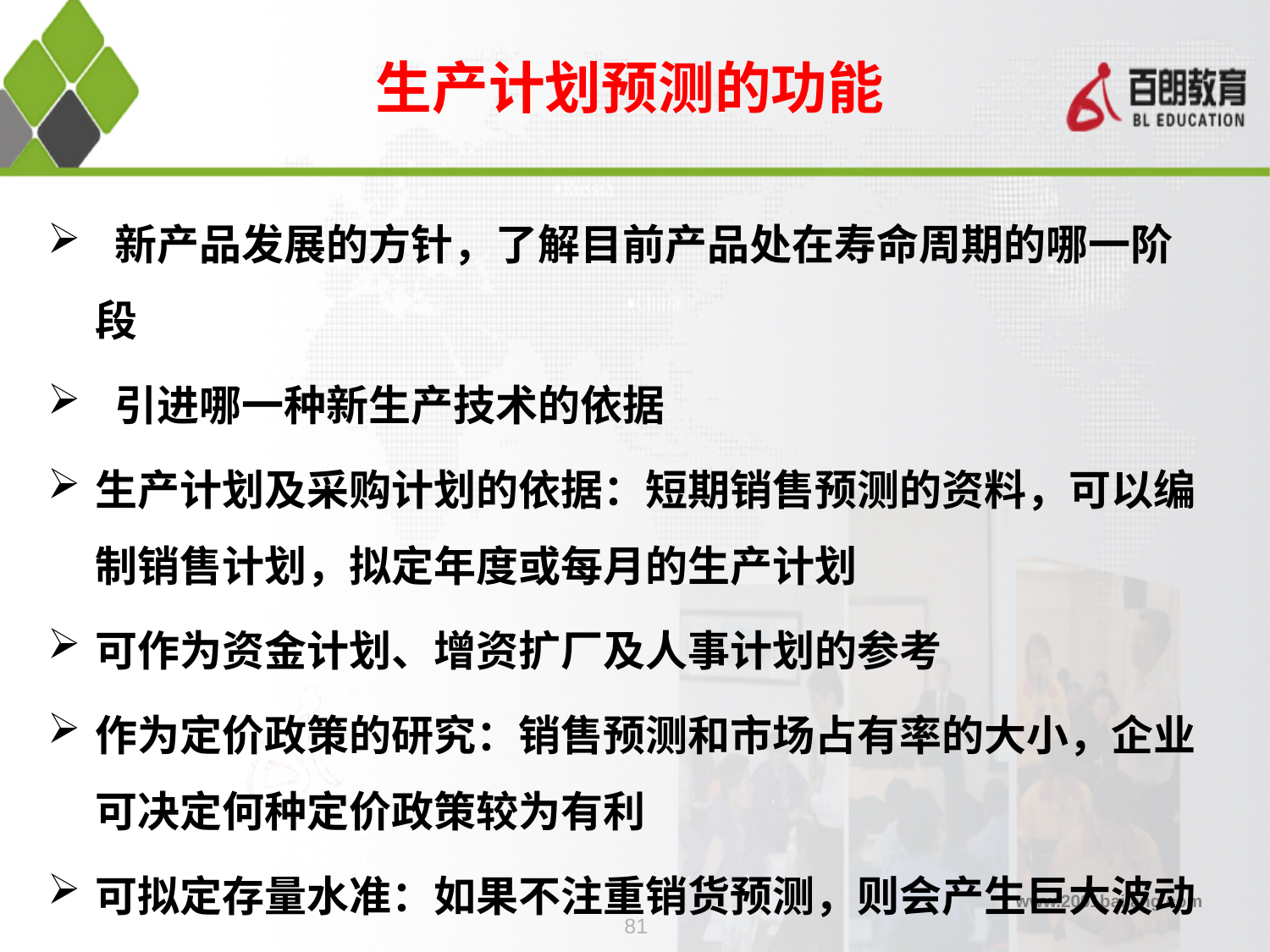

生产计划预测的功能
 新产品发展的方针，了解目前产品处在寿命周期的哪一阶段
 引进哪一种新生产技术的依据
生产计划及采购计划的依据：短期销售预测的资料，可以编制销售计划，拟定年度或每月的生产计划
可作为资金计划、增资扩厂及人事计划的参考
作为定价政策的研究：销售预测和市场占有率的大小，企业可决定何种定价政策较为有利
可拟定存量水准：如果不注重销货预测，则会产生巨大波动
81